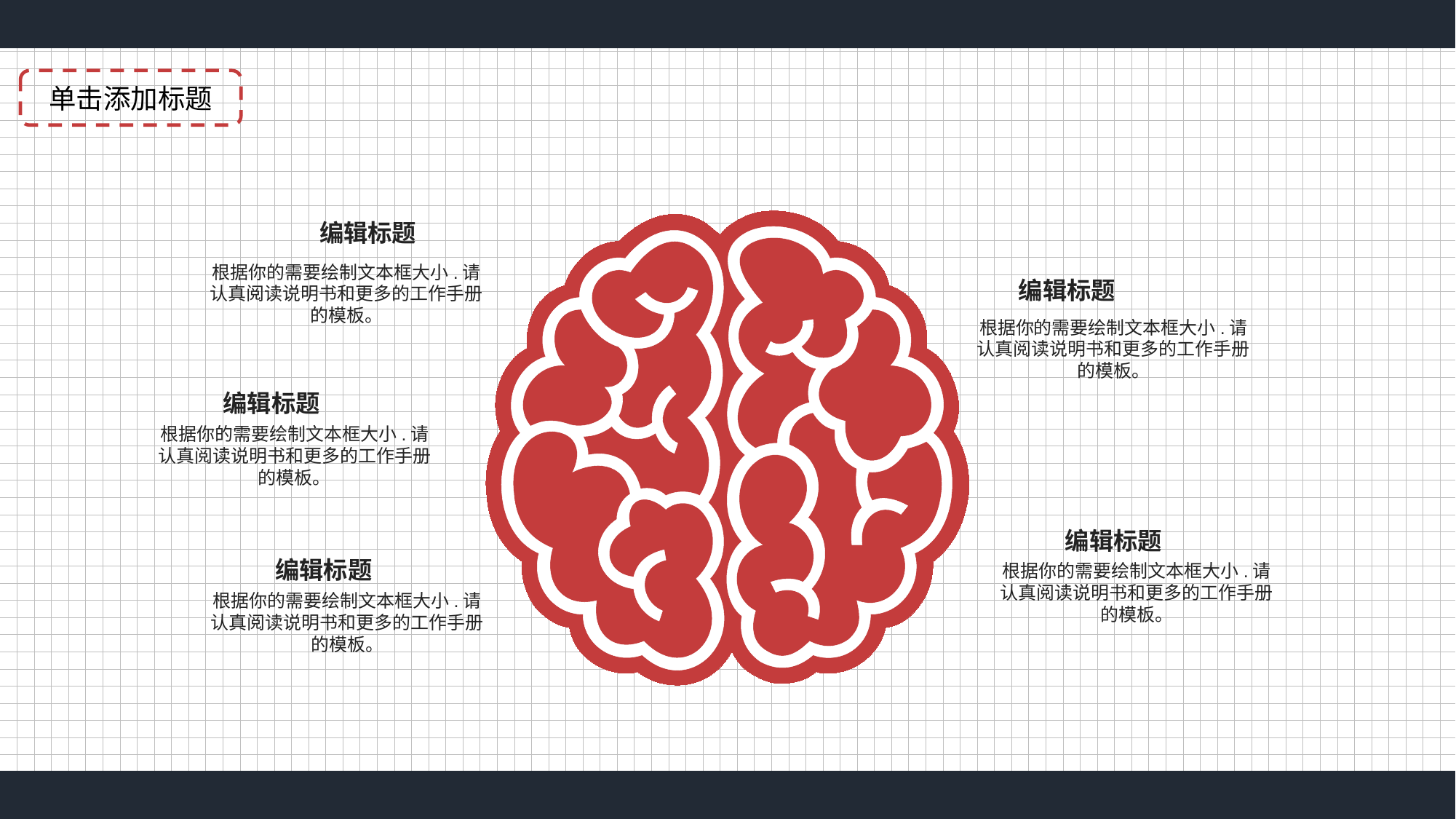

单击添加标题

编辑标题

根据你的需要绘制文本框大小.请认真阅读说明书和更多的工作手册的模板。
编辑标题
根据你的需要绘制文本框大小.请认真阅读说明书和更多的工作手册的模板。
编辑标题
根据你的需要绘制文本框大小.请认真阅读说明书和更多的工作手册的模板。
编辑标题
编辑标题
根据你的需要绘制文本框大小.请认真阅读说明书和更多的工作手册的模板。
根据你的需要绘制文本框大小.请认真阅读说明书和更多的工作手册的模板。